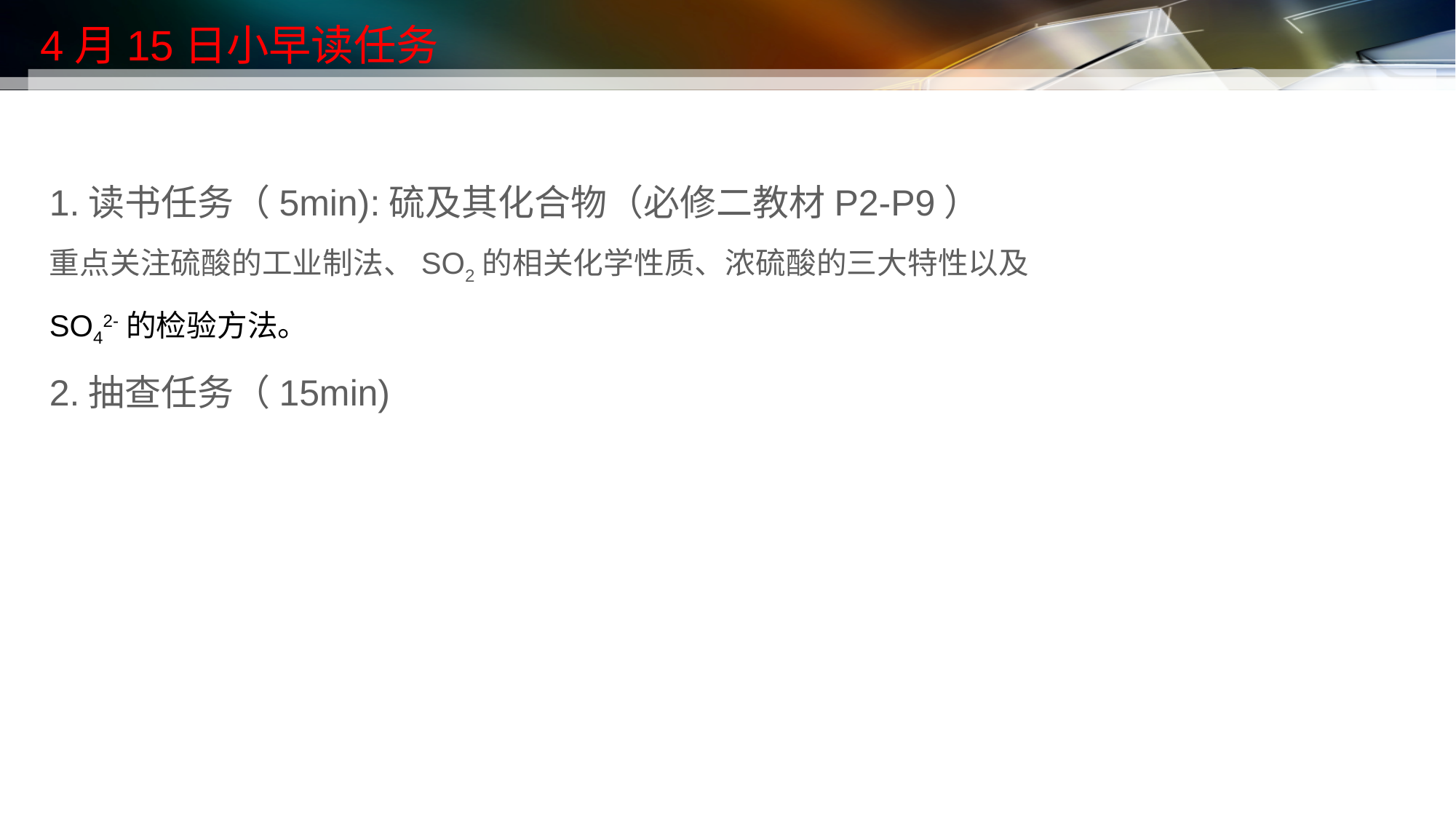

4月15日小早读任务
1.读书任务（5min):硫及其化合物（必修二教材P2-P9）
重点关注硫酸的工业制法、SO2的相关化学性质、浓硫酸的三大特性以及SO42-的检验方法。

2.抽查任务（15min)